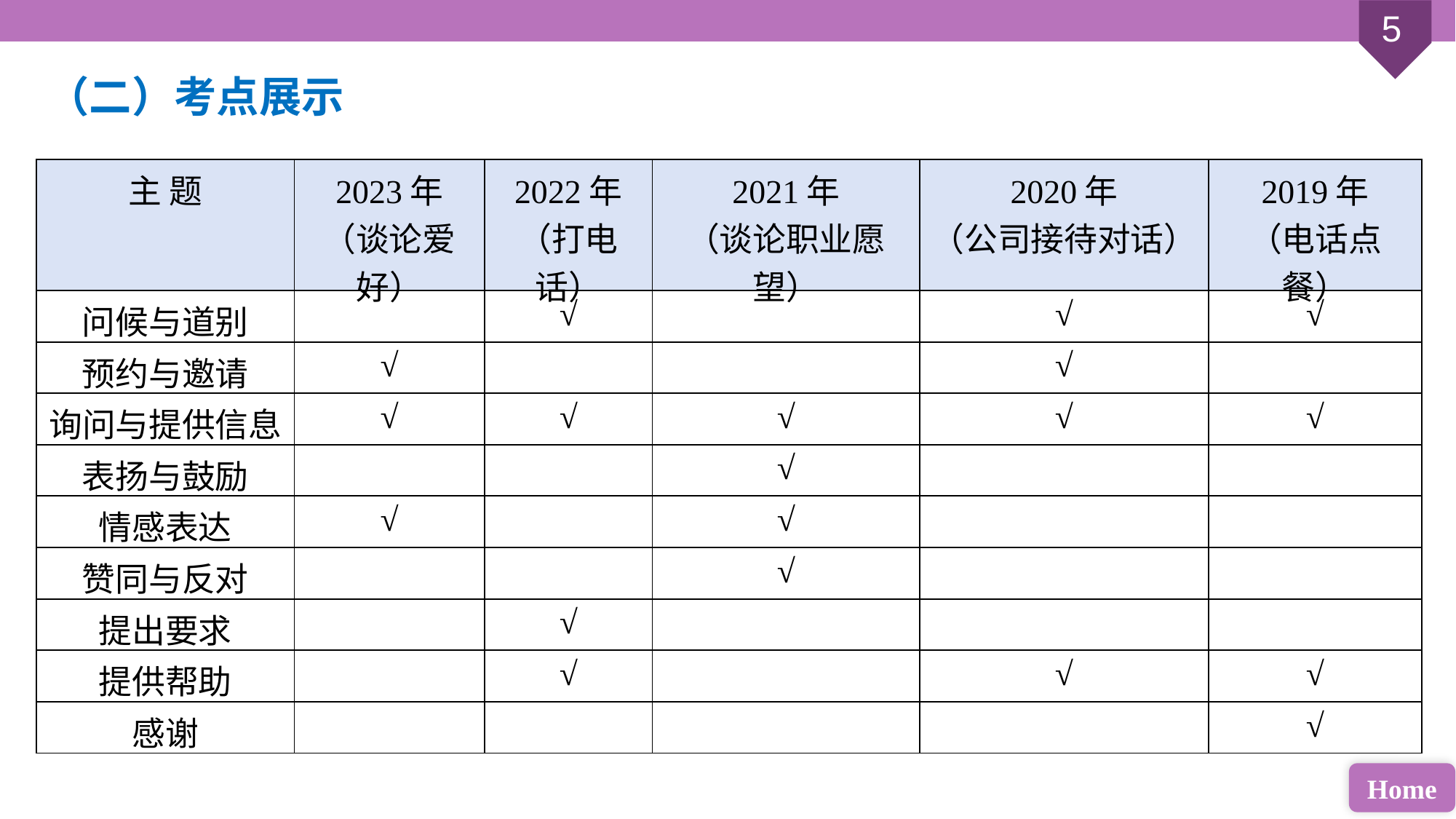

（二）考点展示
| 主 题 | 2023年 （谈论爱好） | 2022年 （打电话） | 2021年 （谈论职业愿望） | 2020年 （公司接待对话） | 2019年 （电话点餐） |
| --- | --- | --- | --- | --- | --- |
| 问候与道别 |  | √ |  | √ | √ |
| 预约与邀请 | √ |  |  | √ |  |
| 询问与提供信息 | √ | √ | √ | √ | √ |
| 表扬与鼓励 |  |  | √ |  |  |
| 情感表达 | √ |  | √ |  |  |
| 赞同与反对 |  |  | √ |  |  |
| 提出要求 |  | √ |  |  |  |
| 提供帮助 |  | √ |  | √ | √ |
| 感谢 |  |  |  |  | √ |